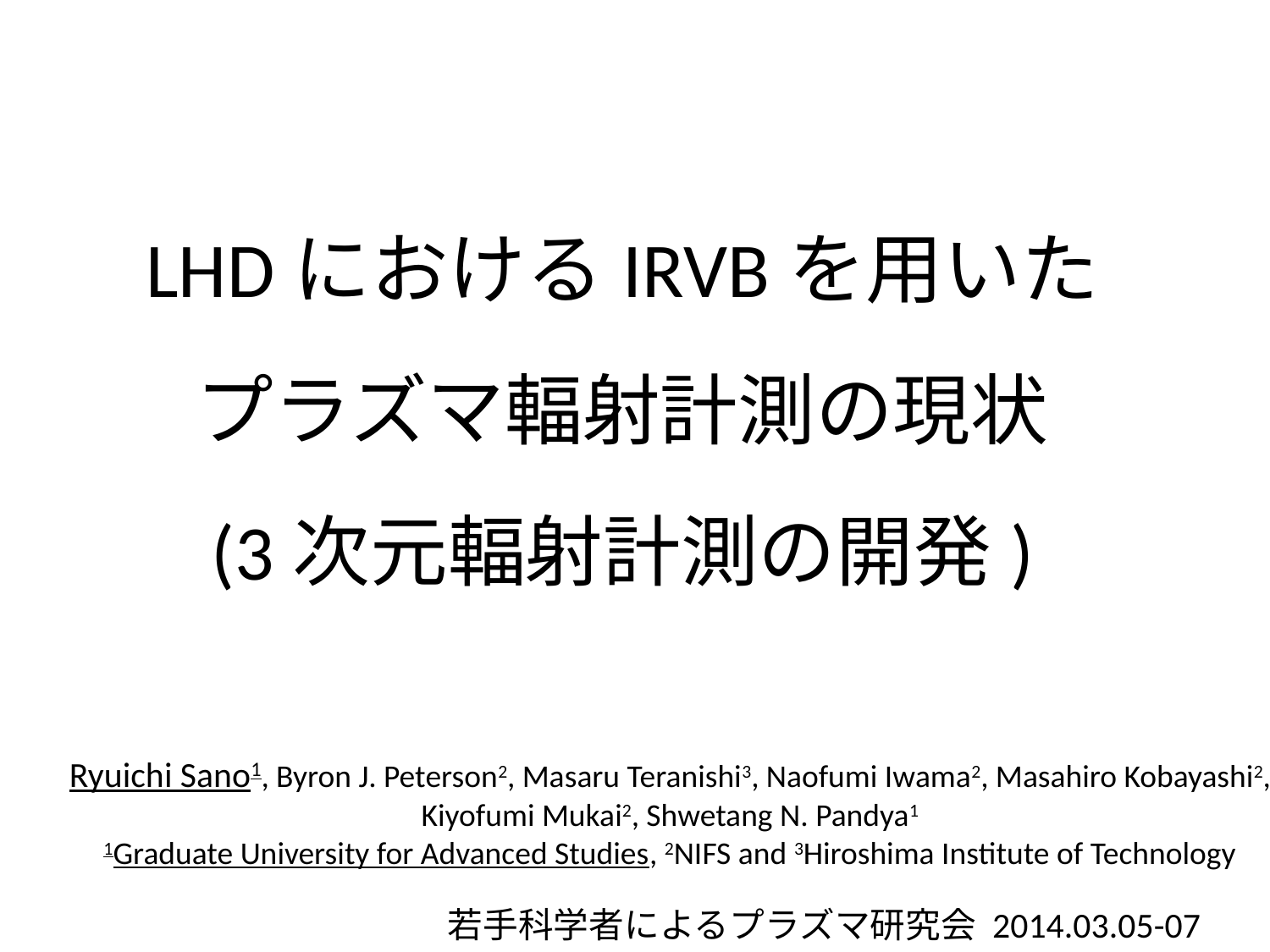

LHDにおけるIRVBを用いた
プラズマ輻射計測の現状
(3次元輻射計測の開発)
Ryuichi Sano1, Byron J. Peterson2, Masaru Teranishi3, Naofumi Iwama2, Masahiro Kobayashi2, Kiyofumi Mukai2, Shwetang N. Pandya1
1Graduate University for Advanced Studies, 2NIFS and 3Hiroshima Institute of Technology
若手科学者によるプラズマ研究会 2014.03.05-07